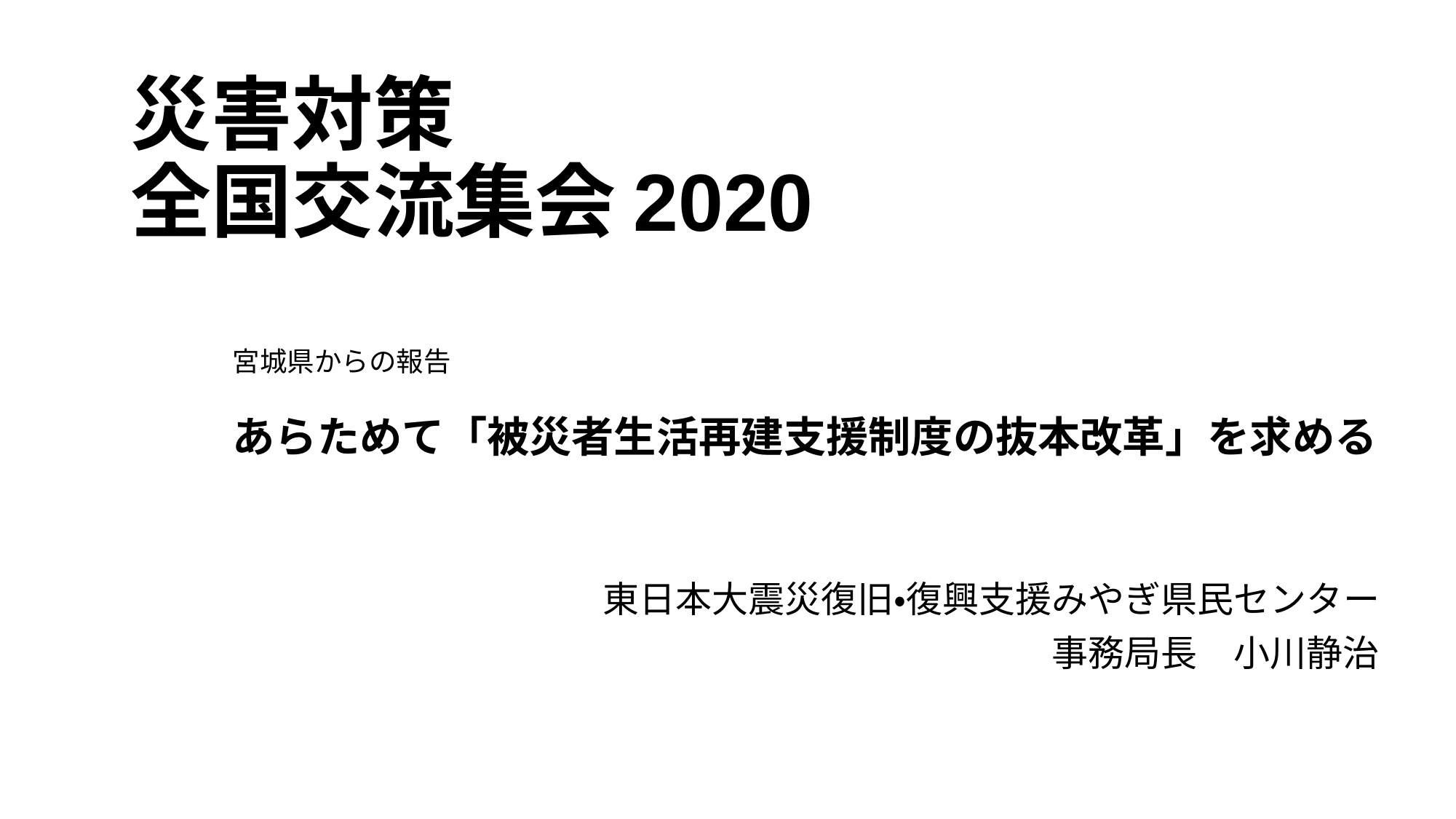

# 災害対策 全国交流集会2020
宮城県からの報告

あらためて「被災者生活再建支援制度の抜本改革」を求める

東日本大震災復旧・復興支援みやぎ県民センター
事務局長　小川静治